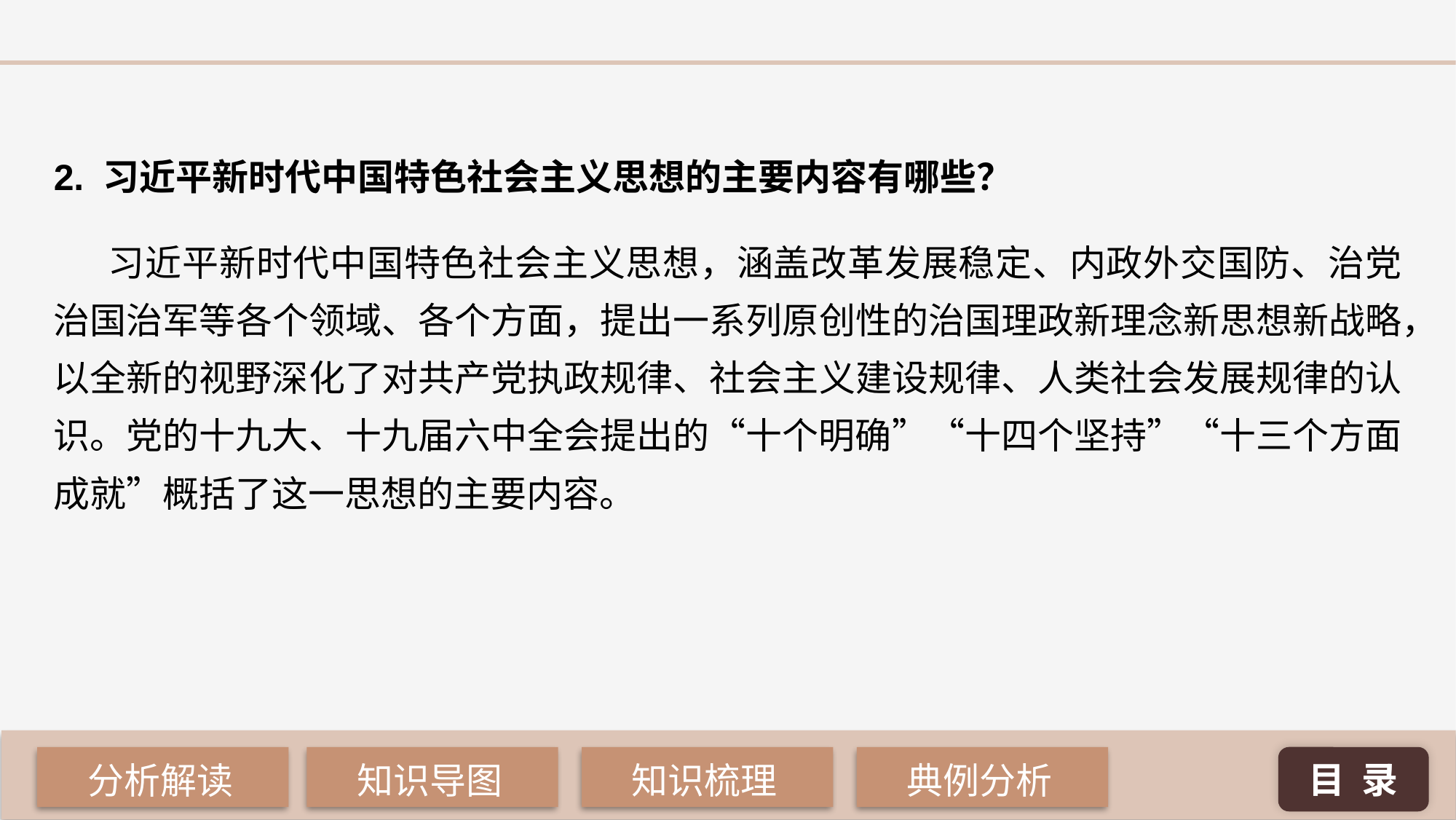

2. 习近平新时代中国特色社会主义思想的主要内容有哪些？
习近平新时代中国特色社会主义思想，涵盖改革发展稳定、内政外交国防、治党治国治军等各个领域、各个方面，提出一系列原创性的治国理政新理念新思想新战略，以全新的视野深化了对共产党执政规律、社会主义建设规律、人类社会发展规律的认识。党的十九大、十九届六中全会提出的“十个明确”“十四个坚持”“十三个方面成就”概括了这一思想的主要内容。